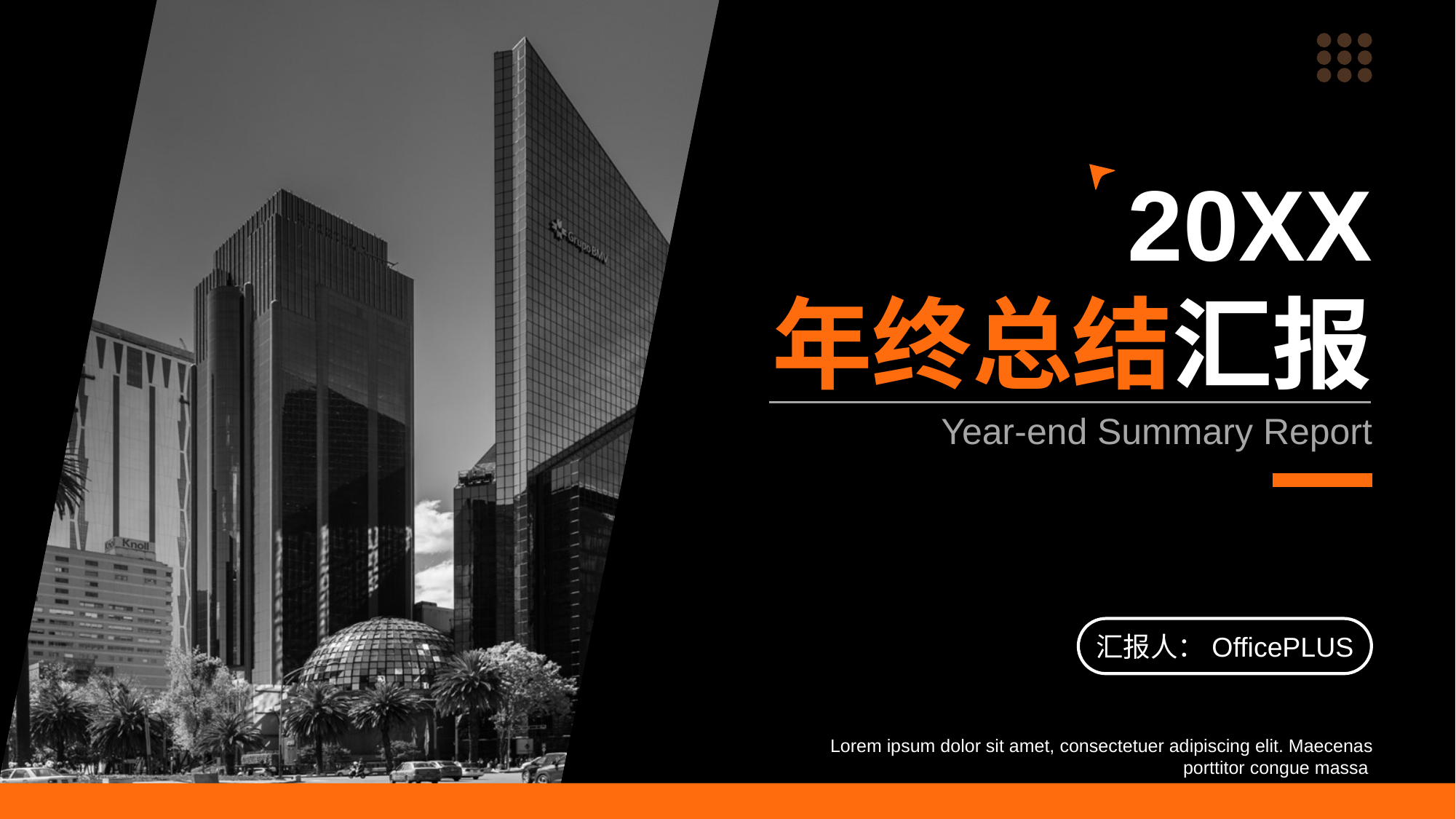

20XX
年终总结汇报

Year-end Summary Report

汇报人：OfficePLUS
Lorem ipsum dolor sit amet, consectetuer adipiscing elit. Maecenas porttitor congue massa